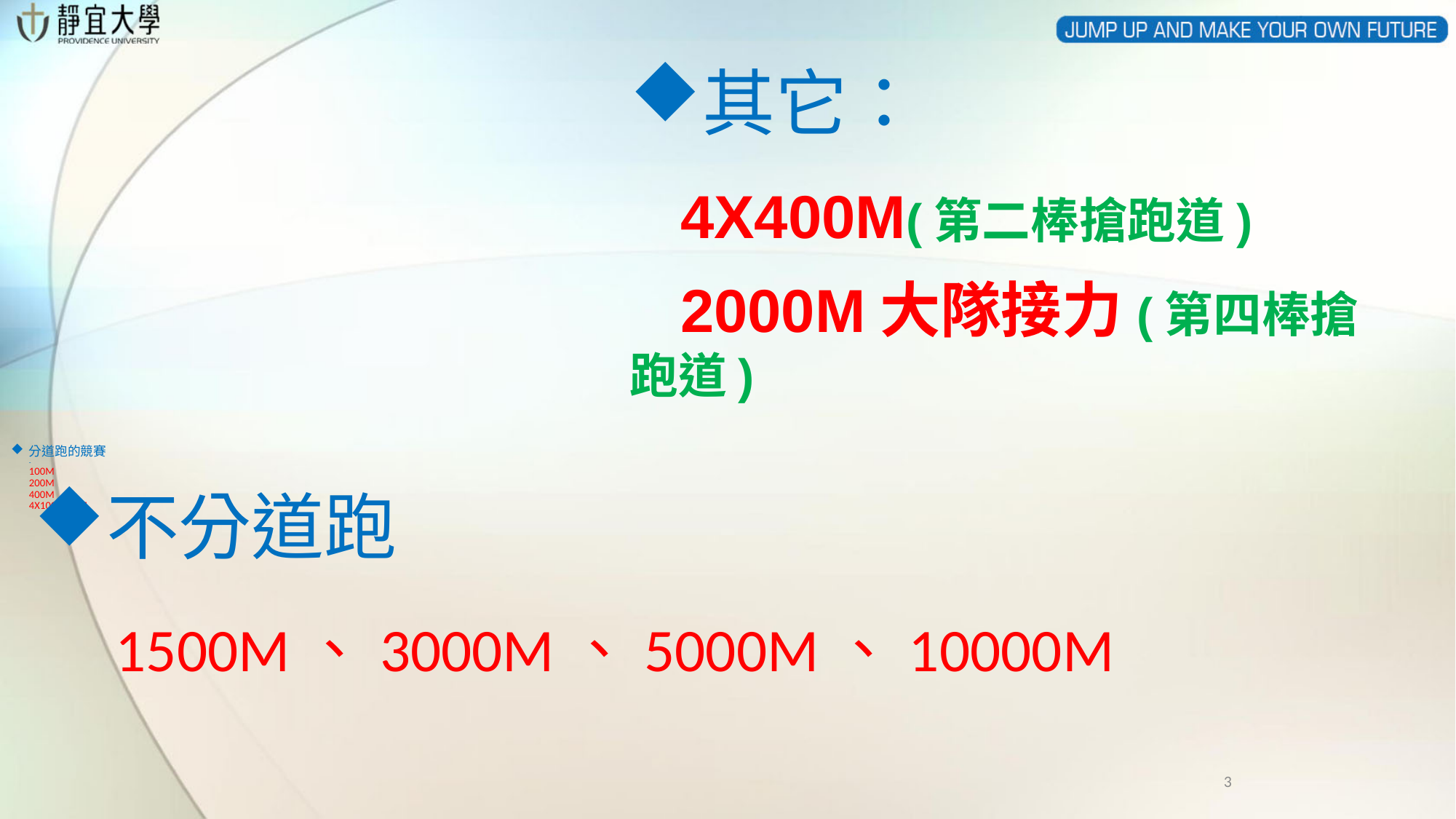

其它：

   4X400M(第二棒搶跑道)

   2000M大隊接力(第四棒搶跑道)
# 分道跑的競賽 - 100M 200M 400M 4X100M接力
不分道跑

      1500M、3000M、5000M、10000M

3